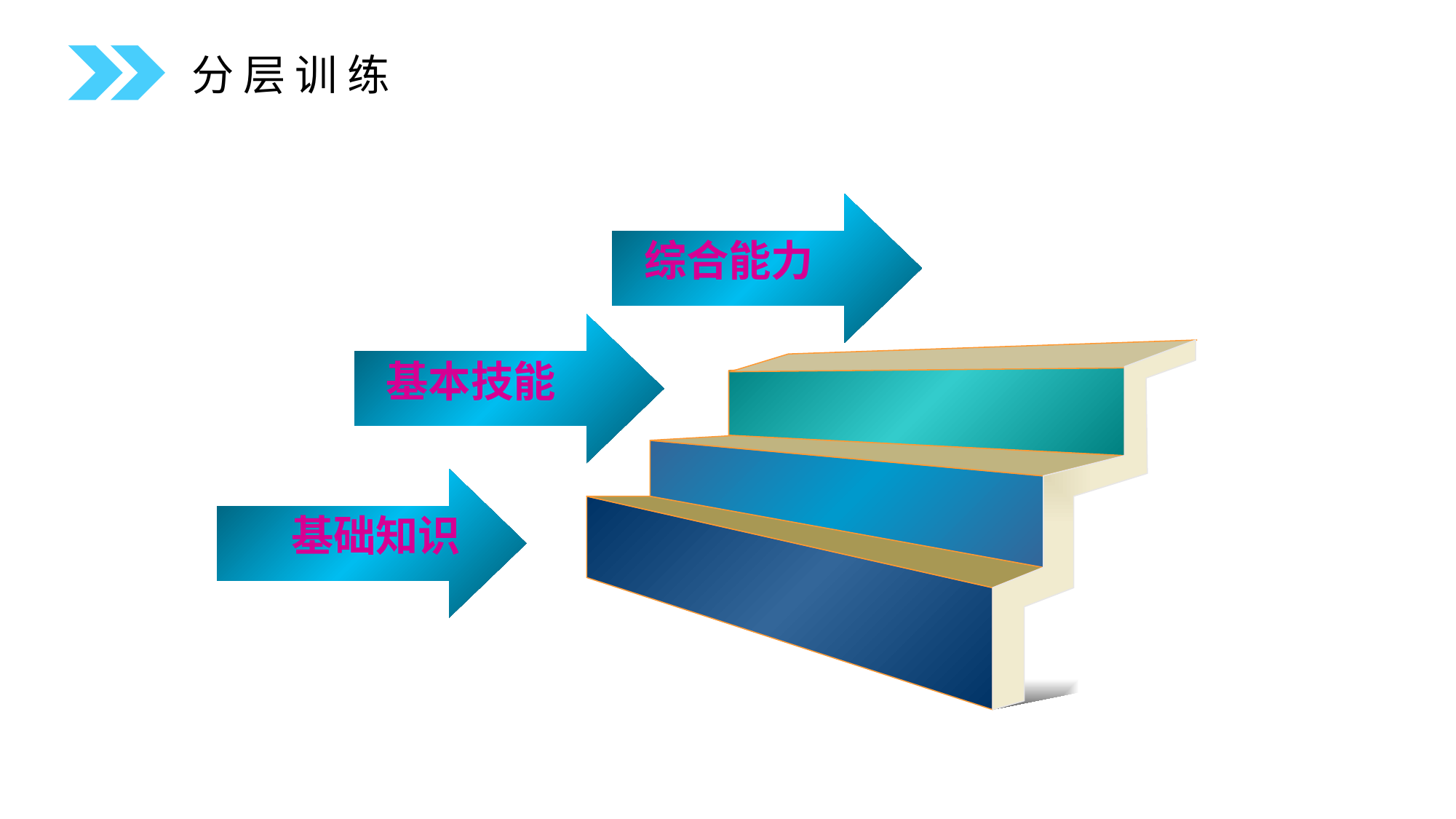

分 层 训 练

  综合能力

  基本技能

基础知识